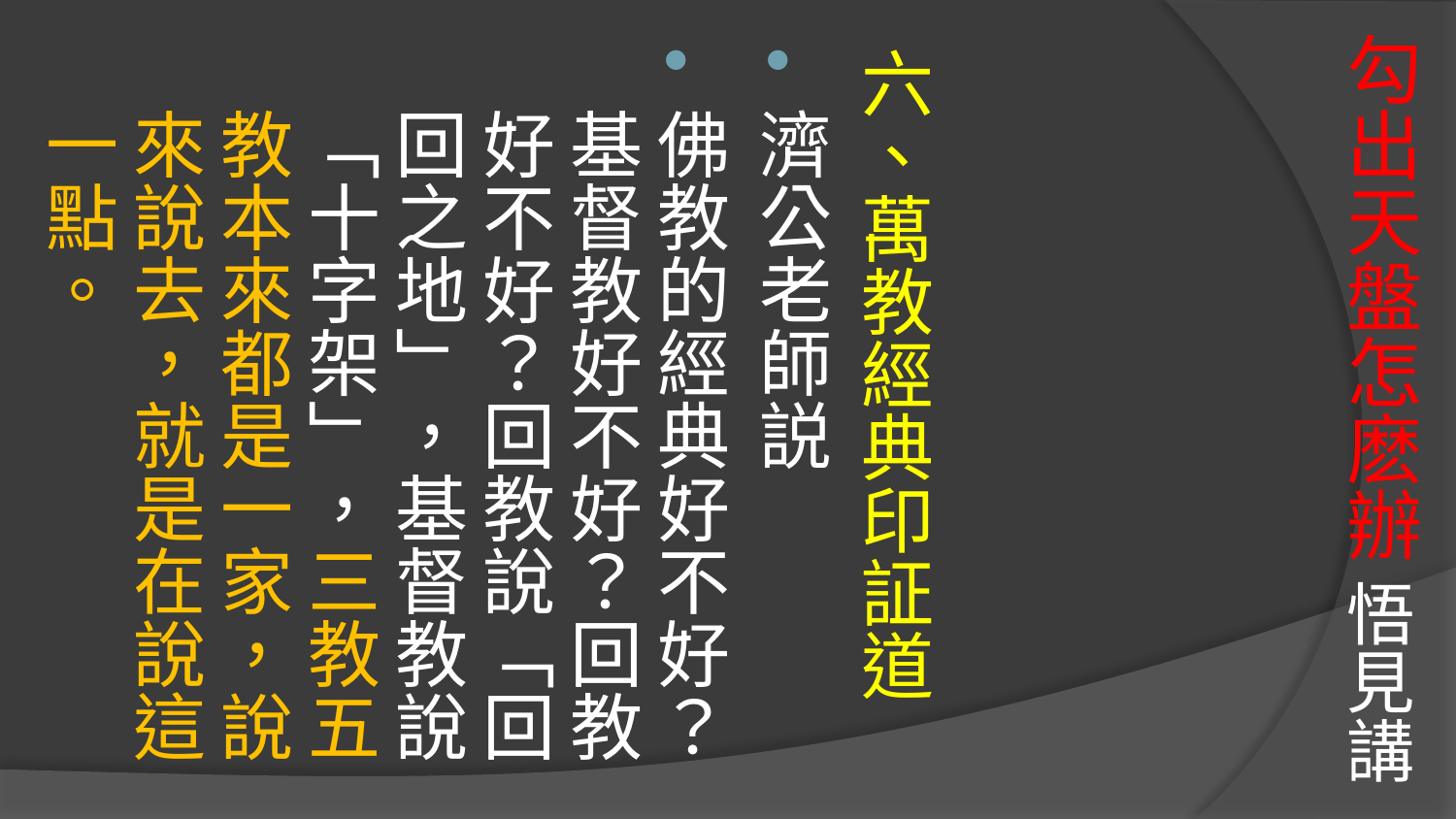

# 勾出天盤怎麽辦 悟見講
六、萬教經典印証道
濟公老師説
佛教的經典好不好？基督教好不好？回教好不好？回教說「回回之地」，基督教說「十字架」，三教五教本來都是一家，說來說去，就是在說這一點。